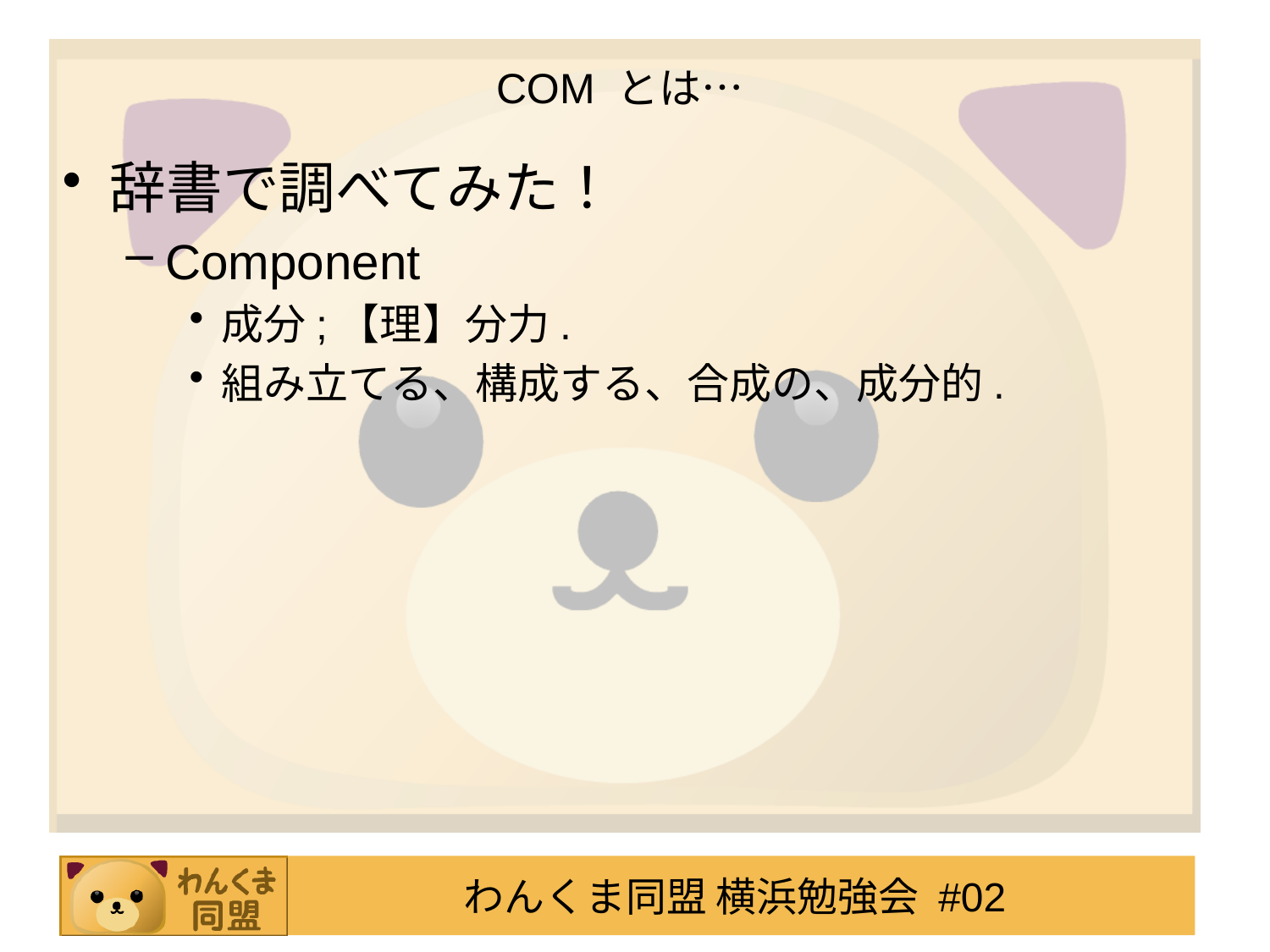

# COM とは…
辞書で調べてみた！
Component
成分;【理】分力.
組み立てる、構成する、合成の、成分的.